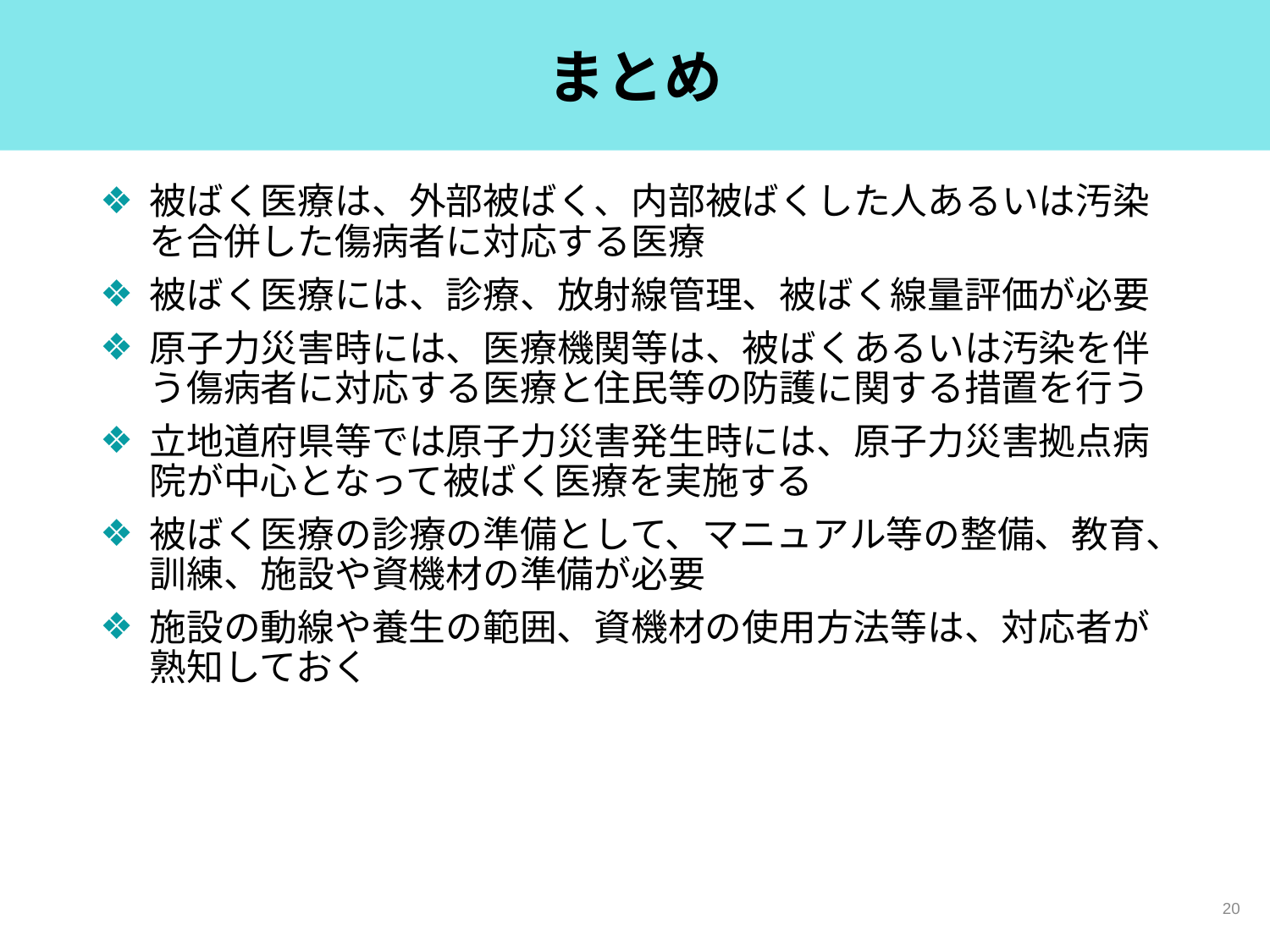

# まとめ
被ばく医療は、外部被ばく、内部被ばくした人あるいは汚染を合併した傷病者に対応する医療
被ばく医療には、診療、放射線管理、被ばく線量評価が必要
原子力災害時には、医療機関等は、被ばくあるいは汚染を伴う傷病者に対応する医療と住民等の防護に関する措置を行う
立地道府県等では原子力災害発生時には、原子力災害拠点病院が中心となって被ばく医療を実施する
被ばく医療の診療の準備として、マニュアル等の整備、教育、訓練、施設や資機材の準備が必要
施設の動線や養生の範囲、資機材の使用方法等は、対応者が熟知しておく
20